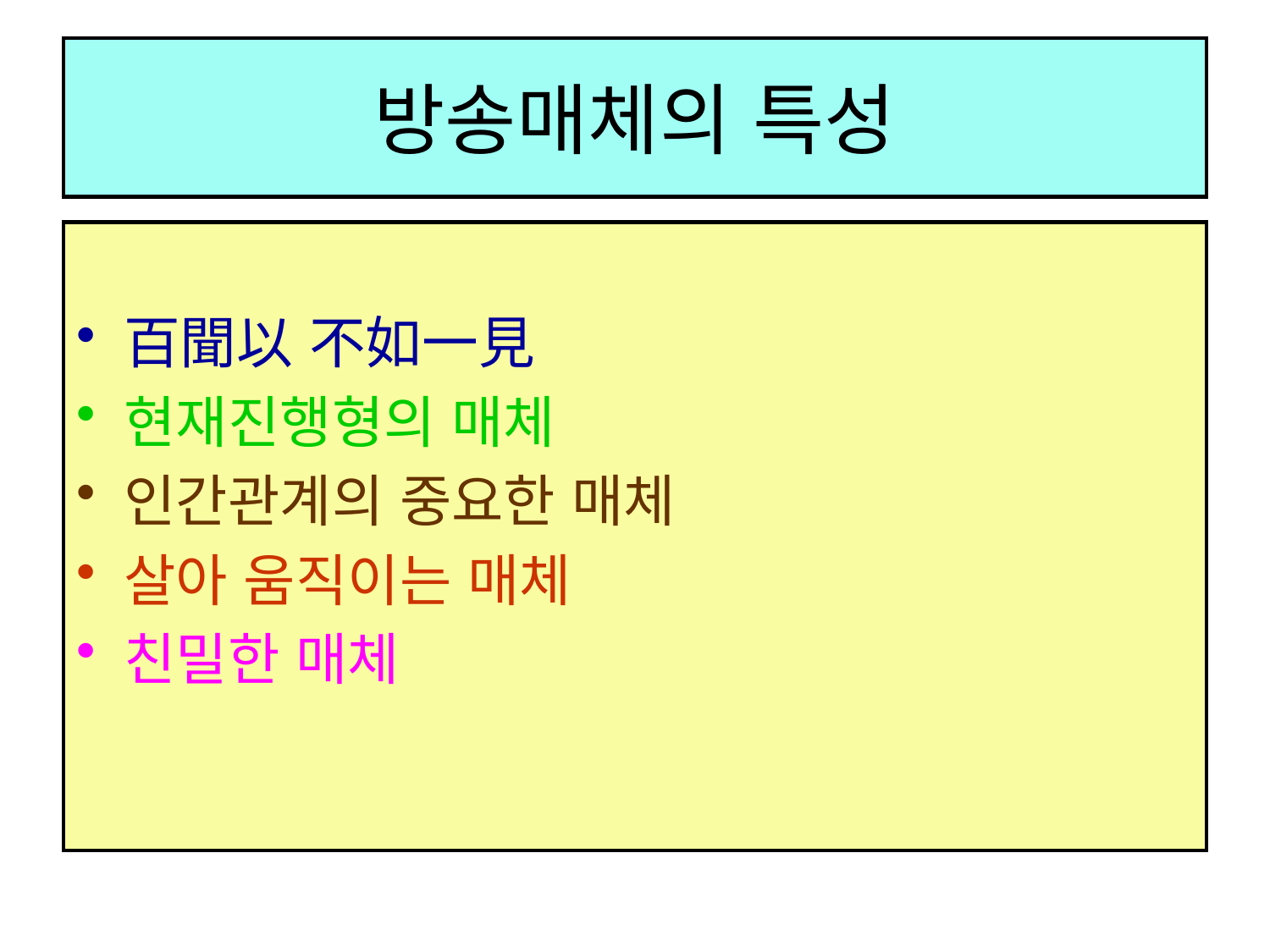

# 방송매체의 특성

百聞以 不如一見
현재진행형의 매체
인간관계의 중요한 매체
살아 움직이는 매체
친밀한 매체